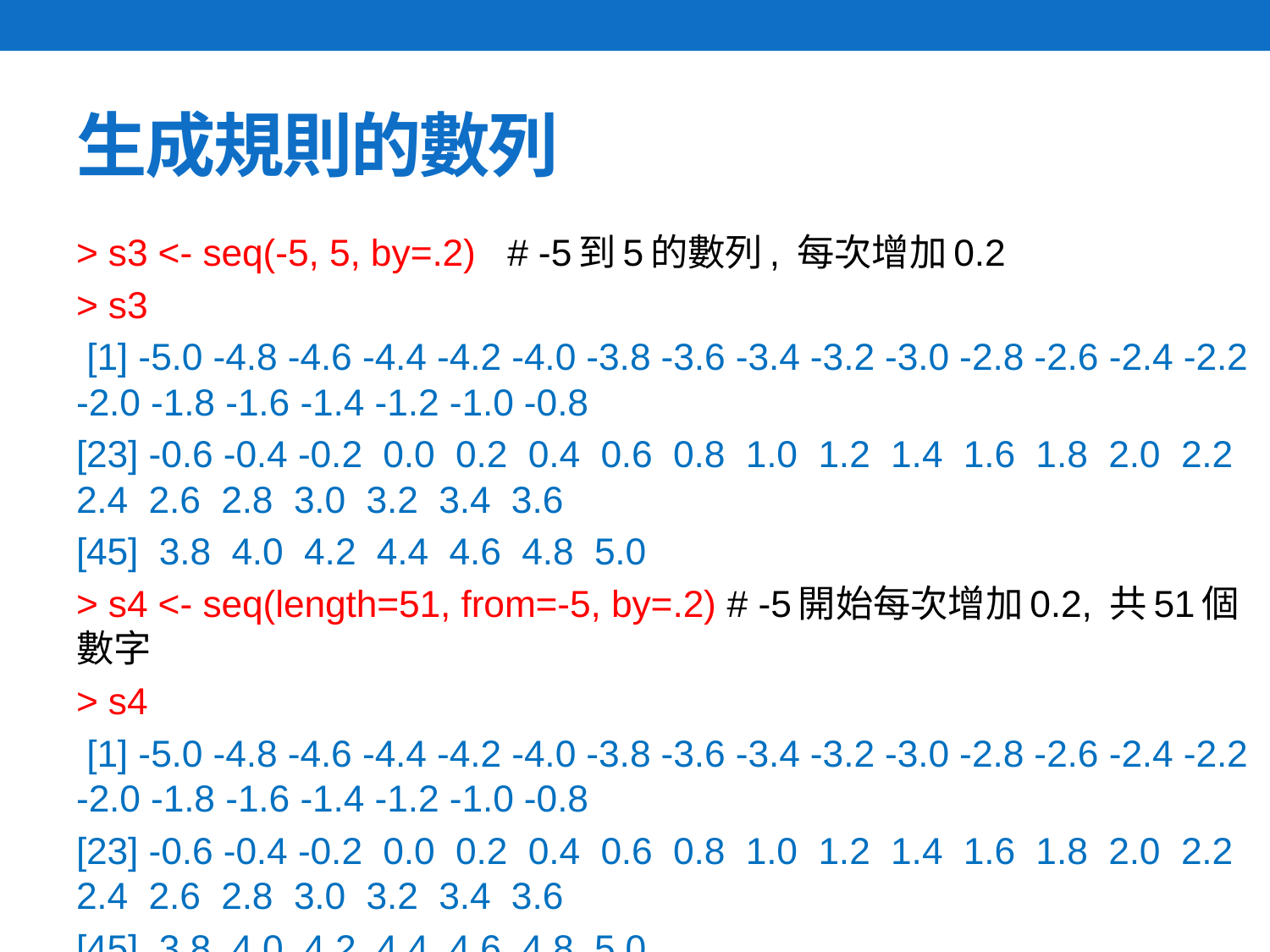

# 生成規則的數列
> s3 <- seq(-5, 5, by=.2)   # -5到5的數列, 每次增加0.2
> s3
 [1] -5.0 -4.8 -4.6 -4.4 -4.2 -4.0 -3.8 -3.6 -3.4 -3.2 -3.0 -2.8 -2.6 -2.4 -2.2 -2.0 -1.8 -1.6 -1.4 -1.2 -1.0 -0.8
[23] -0.6 -0.4 -0.2  0.0  0.2  0.4  0.6  0.8  1.0  1.2  1.4  1.6  1.8  2.0  2.2  2.4  2.6  2.8  3.0  3.2  3.4  3.6
[45]  3.8  4.0  4.2  4.4  4.6  4.8  5.0
> s4 <- seq(length=51, from=-5, by=.2) # -5開始每次增加0.2, 共51個數字
> s4
 [1] -5.0 -4.8 -4.6 -4.4 -4.2 -4.0 -3.8 -3.6 -3.4 -3.2 -3.0 -2.8 -2.6 -2.4 -2.2 -2.0 -1.8 -1.6 -1.4 -1.2 -1.0 -0.8
[23] -0.6 -0.4 -0.2  0.0  0.2  0.4  0.6  0.8  1.0  1.2  1.4  1.6  1.8  2.0  2.2  2.4  2.6  2.8  3.0  3.2  3.4  3.6
[45]  3.8  4.0  4.2  4.4  4.6  4.8  5.0